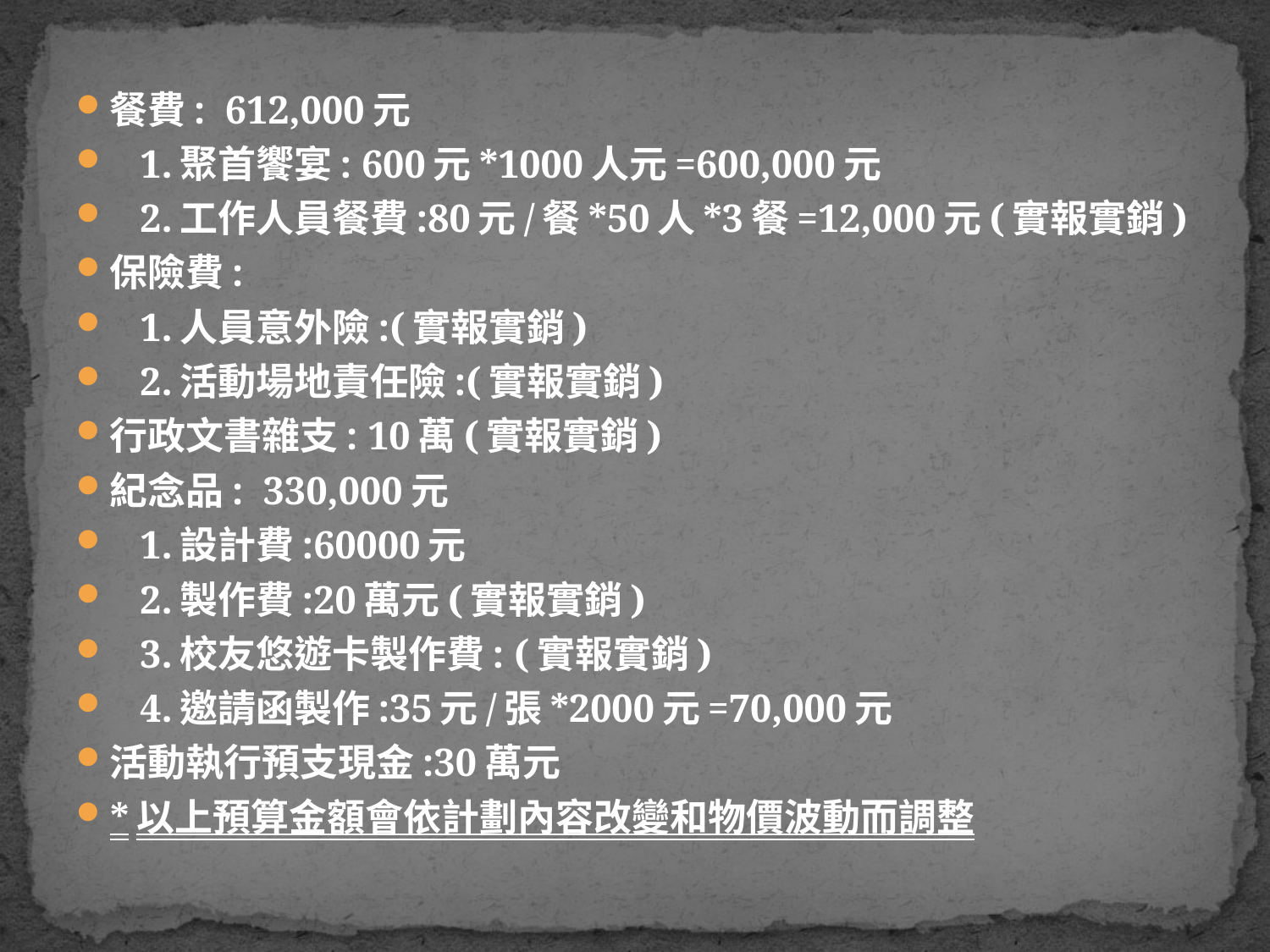

餐費:  612,000元
   1.聚首饗宴: 600元*1000人元=600,000元
   2.工作人員餐費:80元/餐*50人*3餐=12,000元(實報實銷)
保險費:
   1.人員意外險:(實報實銷)
   2.活動場地責任險:(實報實銷)
行政文書雜支: 10萬(實報實銷)
紀念品:  330,000元
   1.設計費:60000元
   2.製作費:20萬元(實報實銷)
   3.校友悠遊卡製作費: (實報實銷)
   4.邀請函製作:35元/張*2000元=70,000元
活動執行預支現金:30萬元
*以上預算金額會依計劃內容改變和物價波動而調整